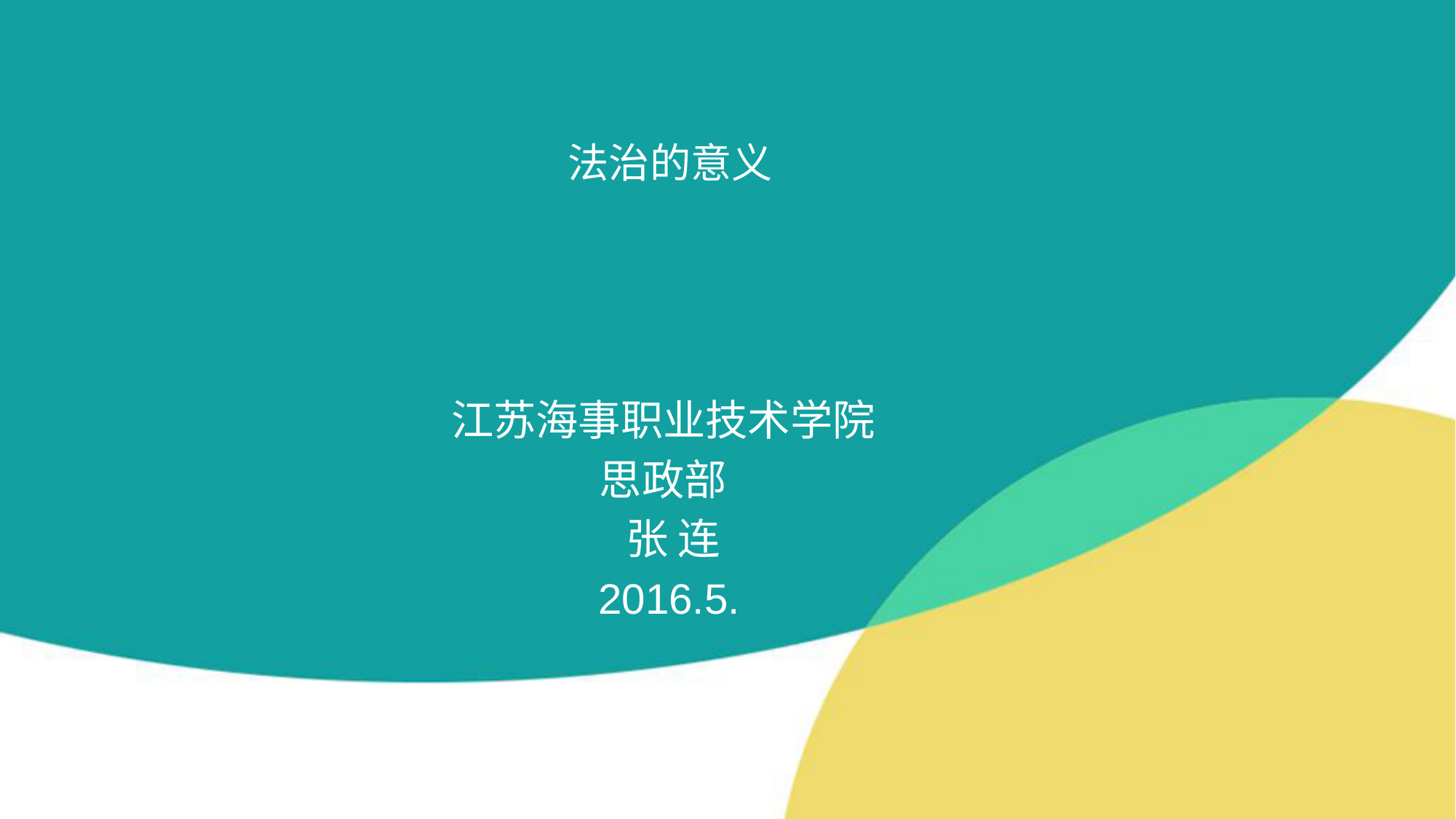

# 法治的意义
江苏海事职业技术学院
思政部
 张 连
 2016.5.